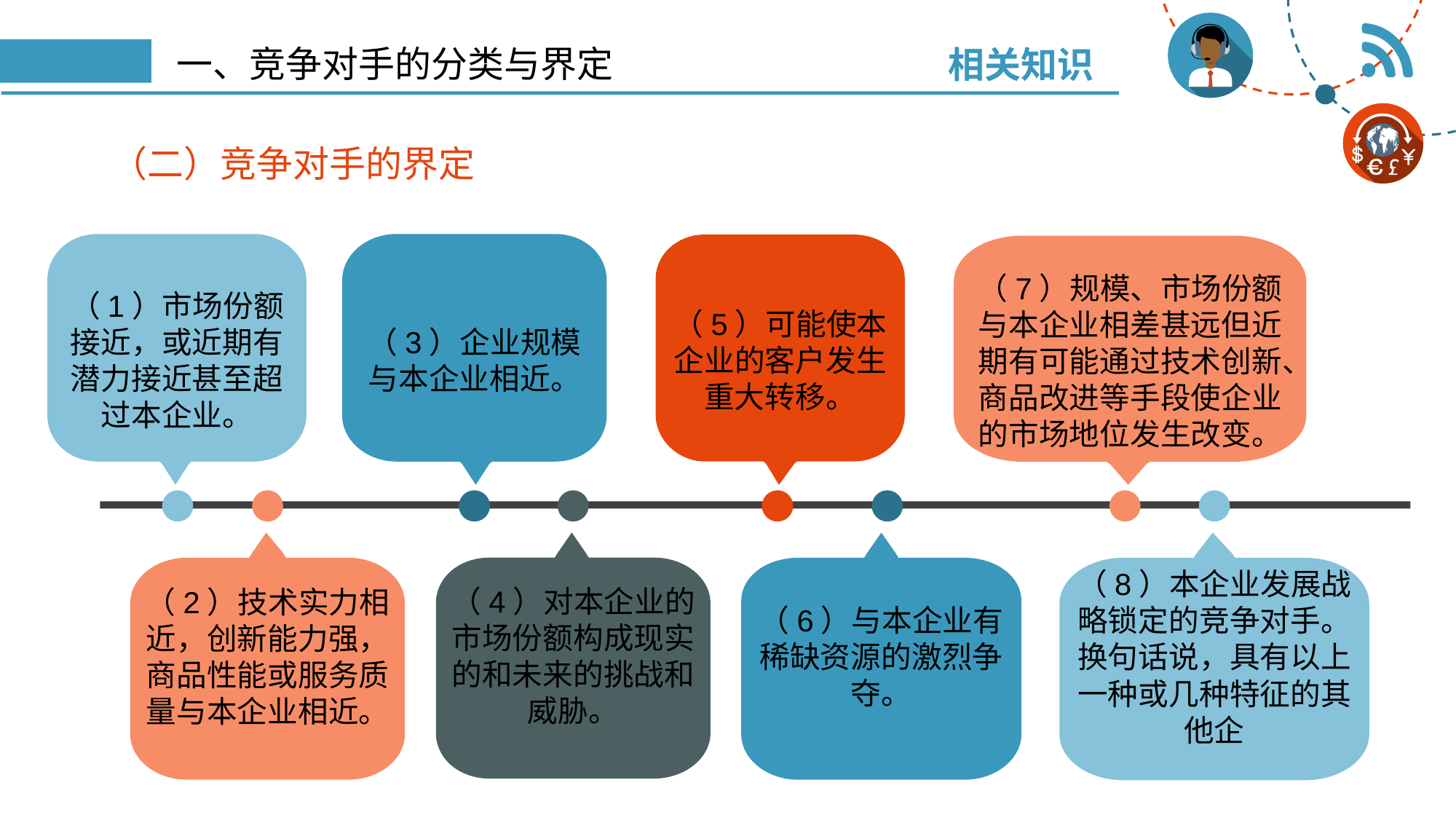

相关知识
# 一、竞争对手的分类与界定
（二）竞争对手的界定
（1）市场份额接近，或近期有潜力接近甚至超过本企业。
（3）企业规模与本企业相近。
（5）可能使本企业的客户发生重大转移。
（7）规模、市场份额与本企业相差甚远但近期有可能通过技术创新、商品改进等手段使企业的市场地位发生改变。

（2）技术实力相近，创新能力强，商品性能或服务质量与本企业相近。
（4）对本企业的市场份额构成现实的和未来的挑战和威胁。
（6）与本企业有稀缺资源的激烈争夺。
（8）本企业发展战略锁定的竞争对手。换句话说，具有以上一种或几种特征的其他企